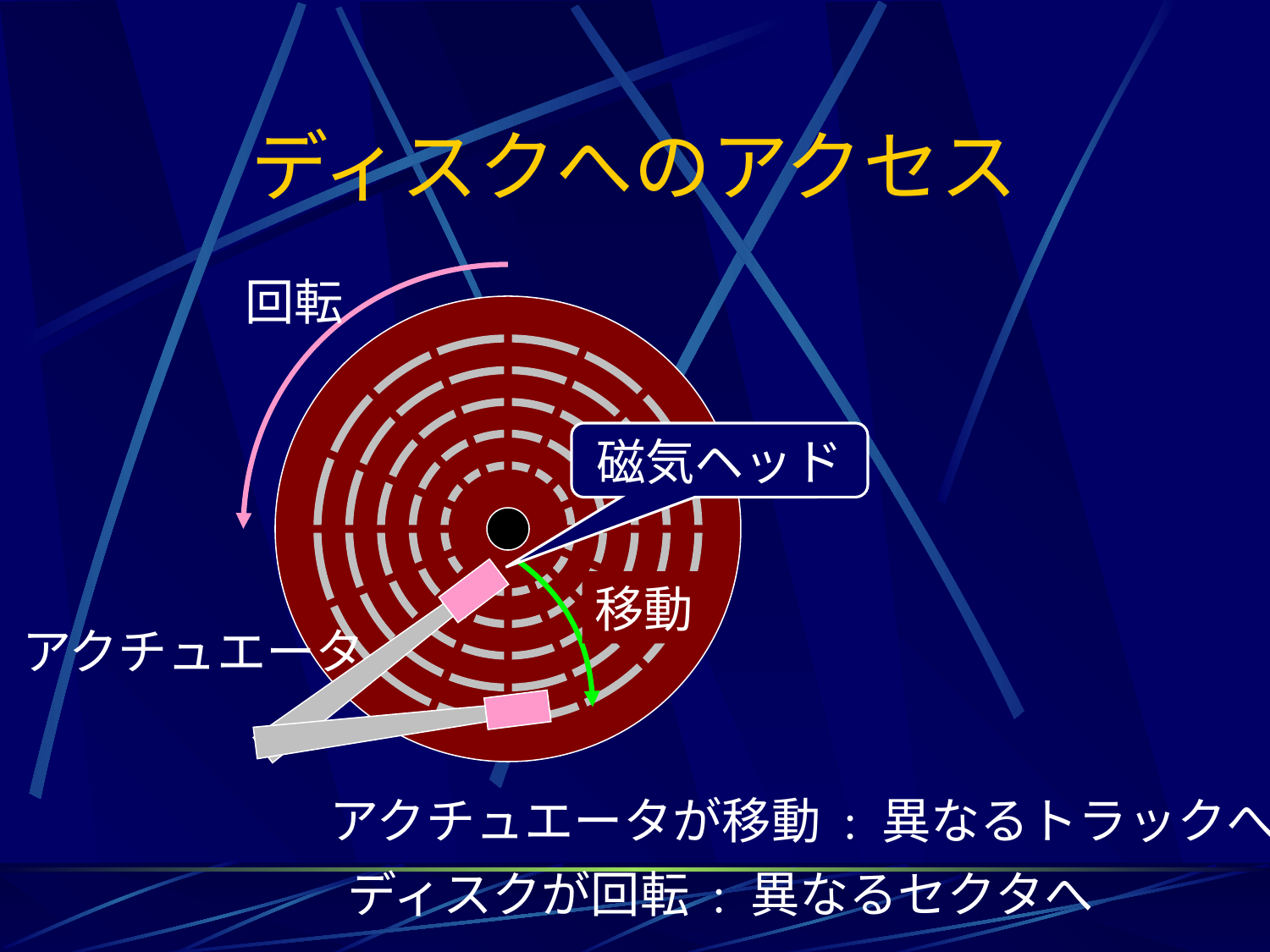

# ディスクへのアクセス
回転

磁気ヘッド

移動

アクチュエータ
アクチュエータが移動 : 異なるトラックへ
ディスクが回転 : 異なるセクタへ